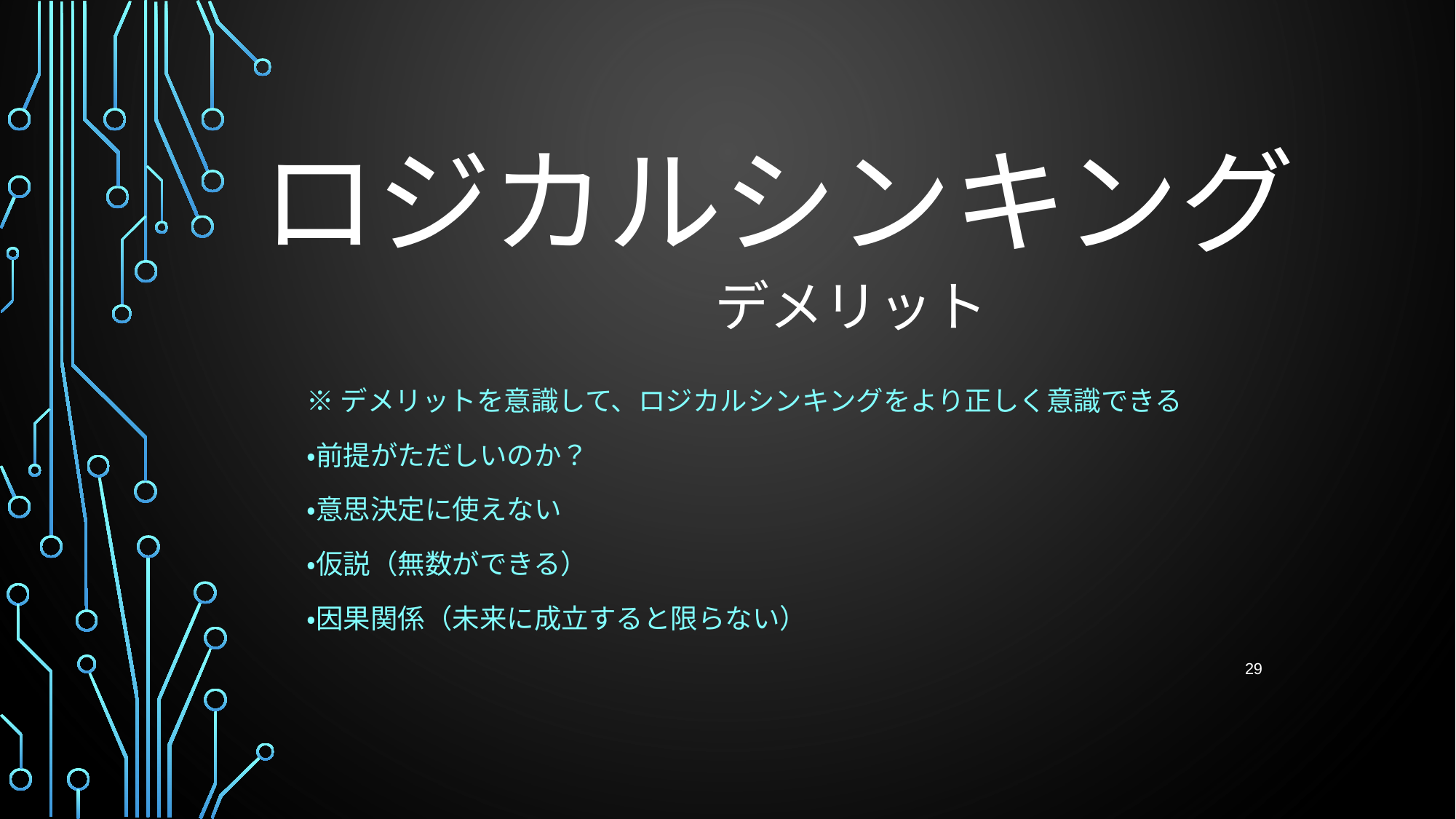

# ロジカルシンキング
デメリット
※デメリットを意識して、ロジカルシンキングをより正しく意識できる
・前提がただしいのか？
・意思決定に使えない
・仮説（無数ができる）
・因果関係（未来に成立すると限らない）
29